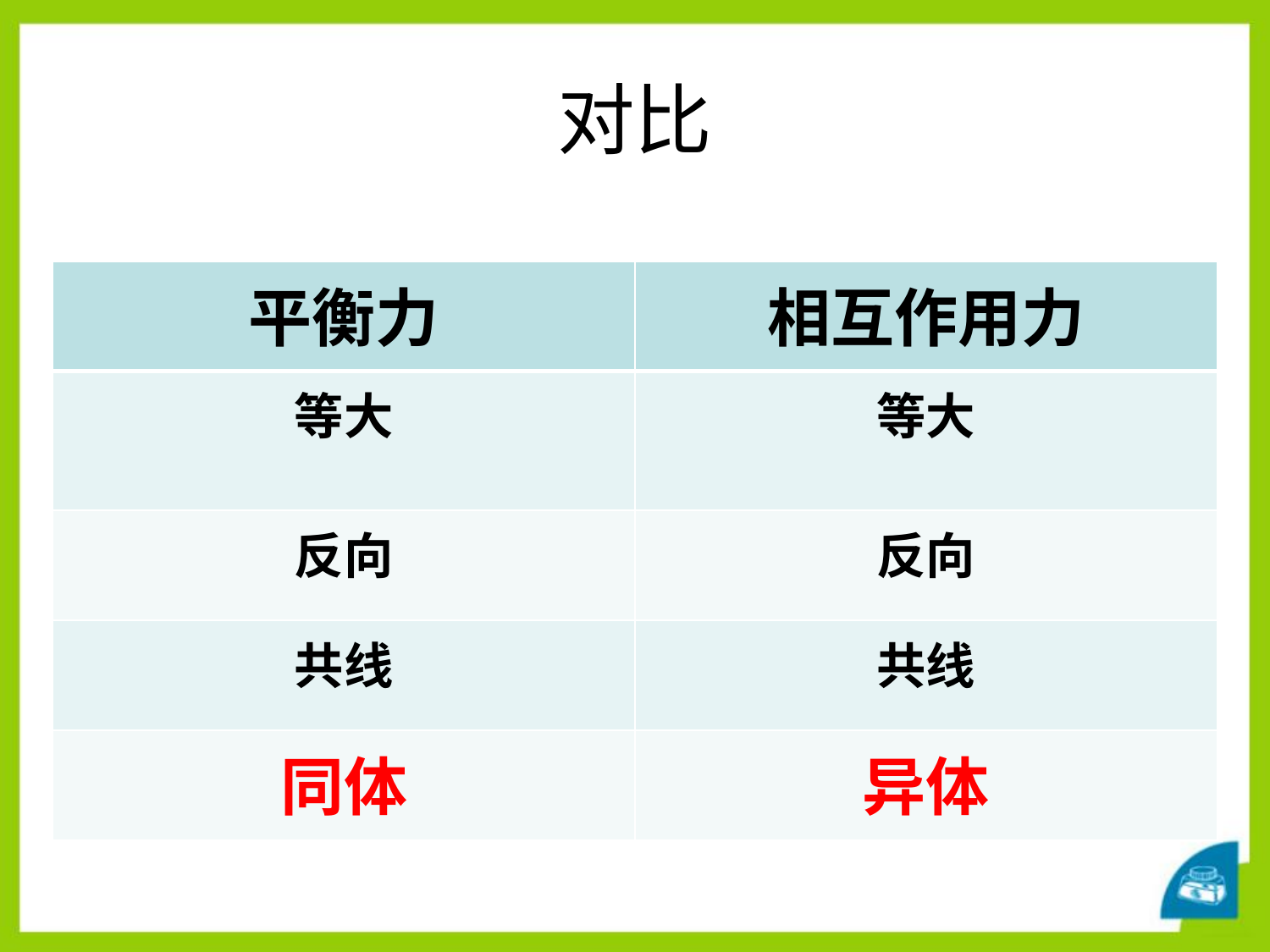

# 对比
| 平衡力 | 相互作用力 |
| --- | --- |
| 等大 | 等大 |
| 反向 | 反向 |
| 共线 | 共线 |
| 同体 | 异体 |